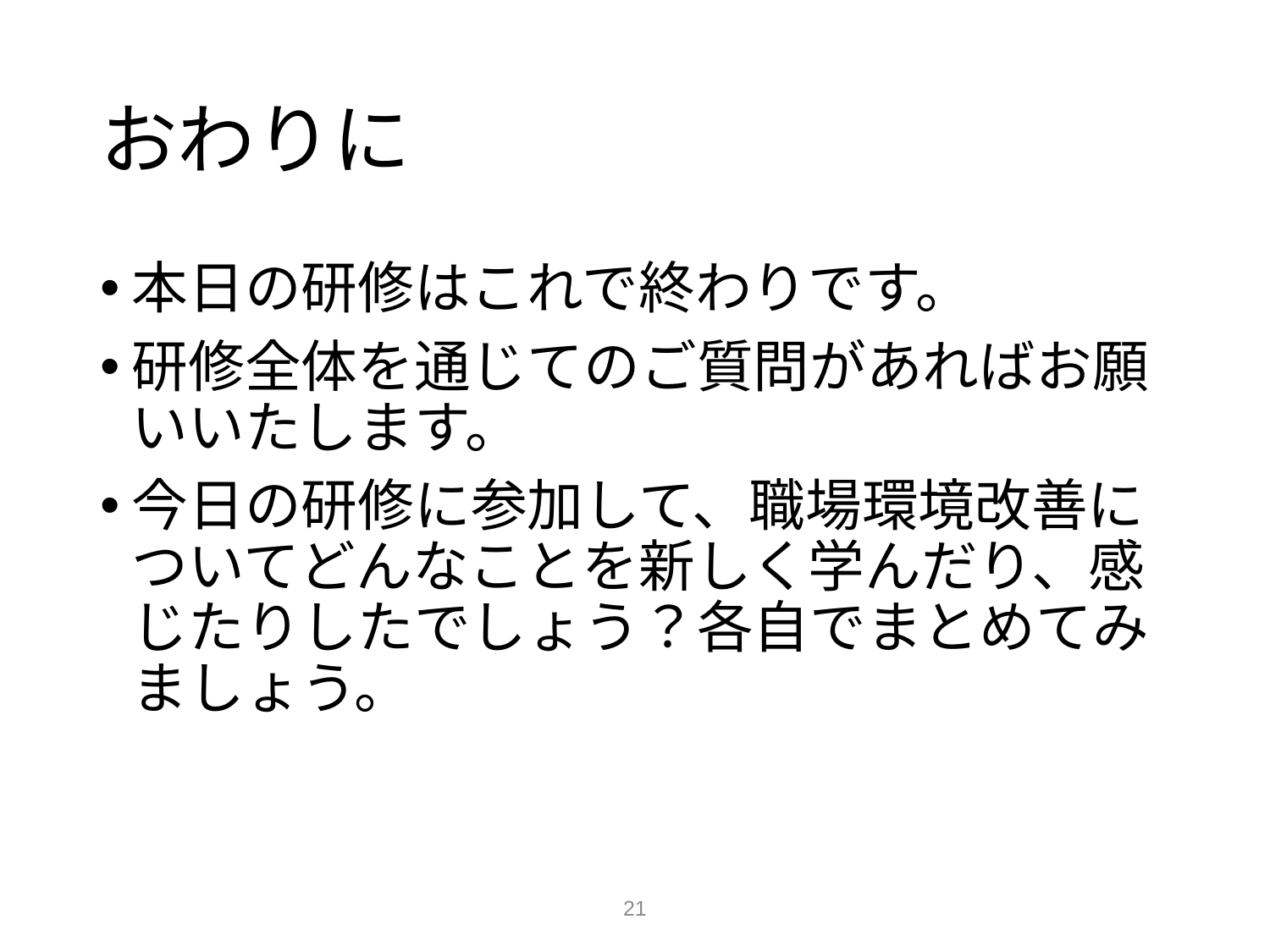

# おわりに
本日の研修はこれで終わりです。
研修全体を通じてのご質問があればお願いいたします。
今日の研修に参加して、職場環境改善についてどんなことを新しく学んだり、感じたりしたでしょう？各自でまとめてみましょう。
21